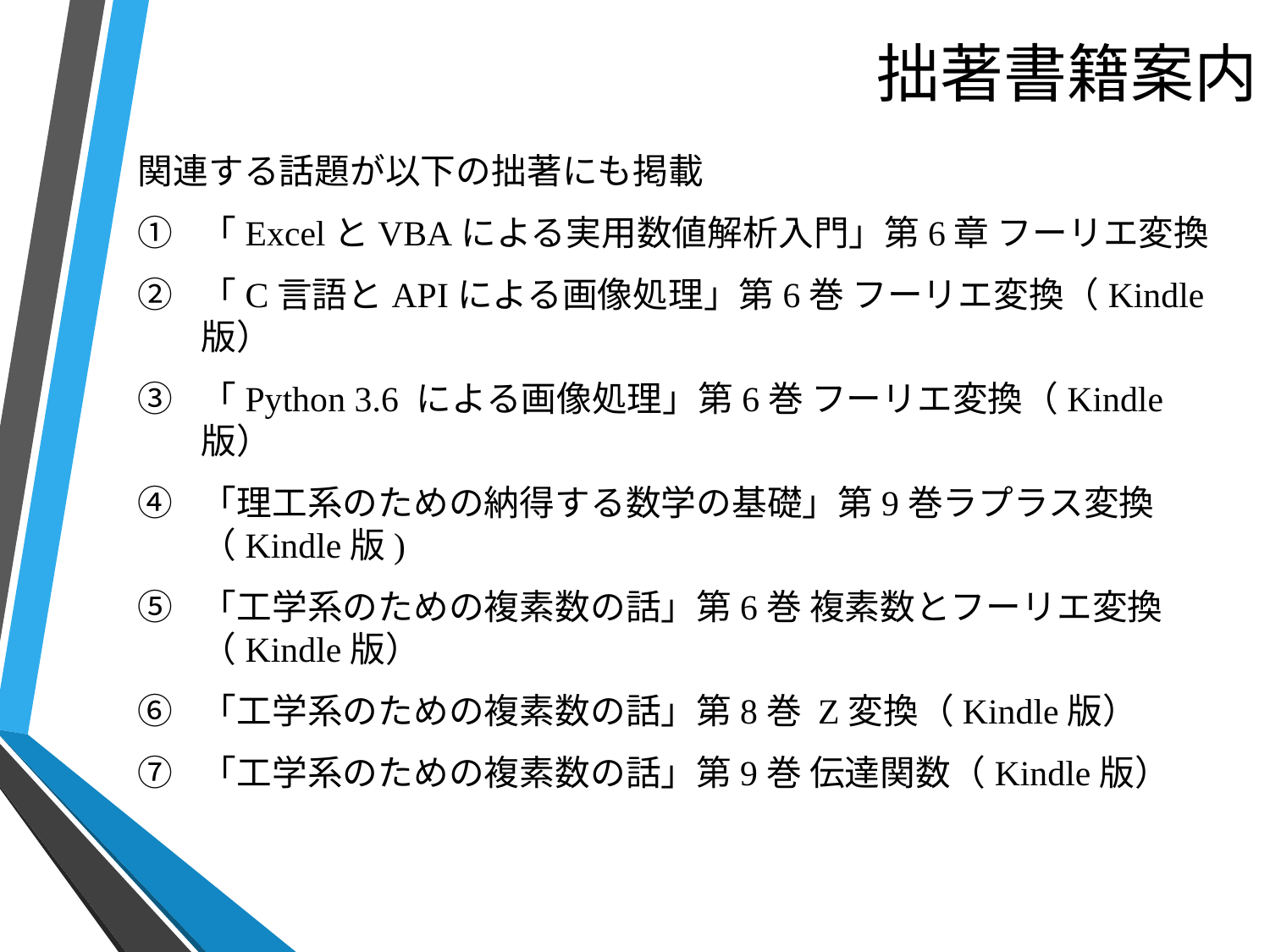

# 拙著書籍案内
関連する話題が以下の拙著にも掲載
「ExcelとVBAによる実用数値解析入門」第6章 フーリエ変換
「C言語とAPIによる画像処理」第6巻 フーリエ変換（Kindle版）
「Python 3.6 による画像処理」第6巻 フーリエ変換（Kindle版）
「理工系のための納得する数学の基礎」第9巻ラプラス変換（Kindle版)
「工学系のための複素数の話」第6巻 複素数とフーリエ変換（Kindle版）
「工学系のための複素数の話」第8巻 Z変換（Kindle版）
「工学系のための複素数の話」第9巻 伝達関数（Kindle版）